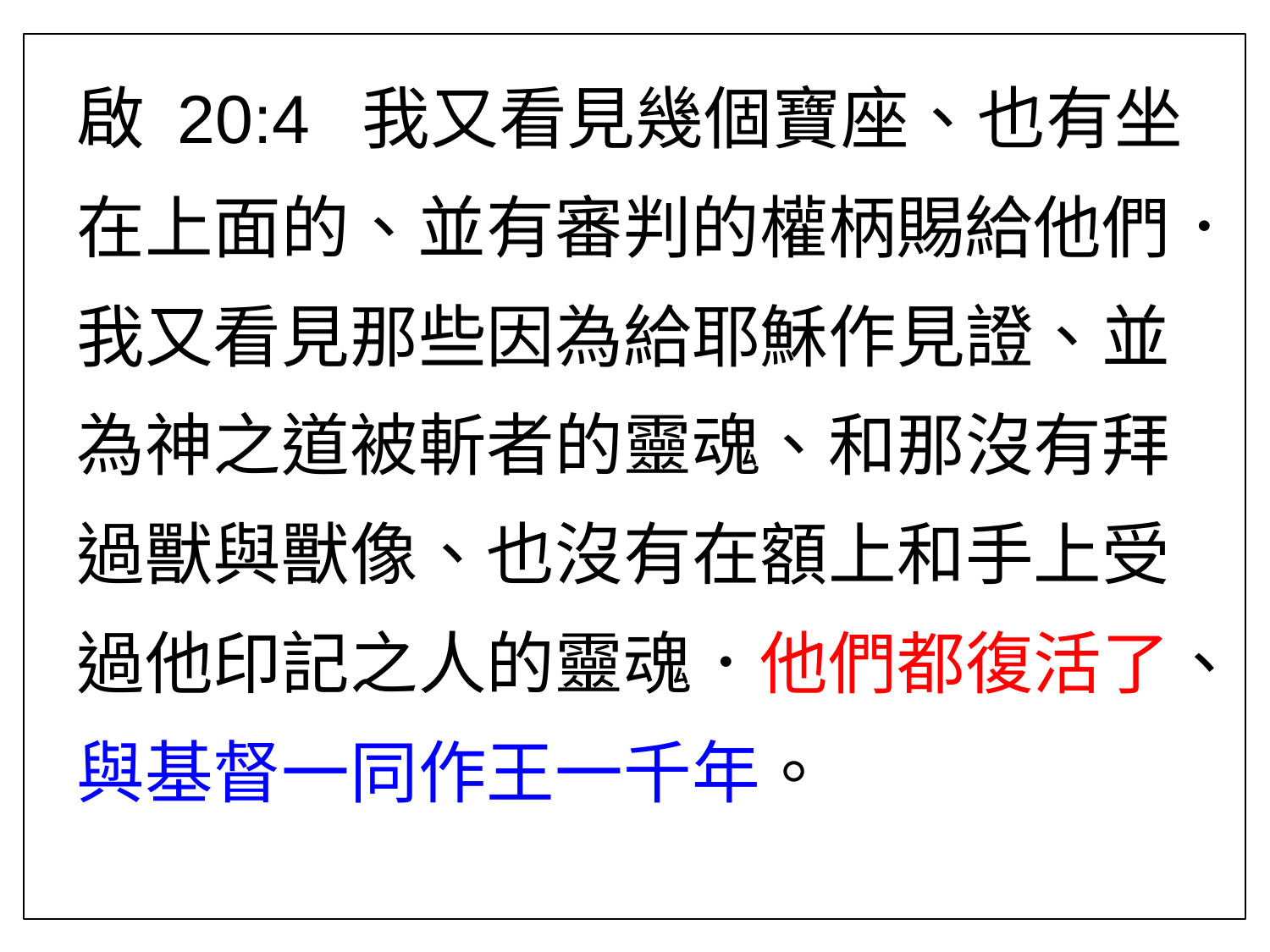

啟 20:4  我又看見幾個寶座、也有坐在上面的、並有審判的權柄賜給他們．我又看見那些因為給耶穌作見證、並為神之道被斬者的靈魂、和那沒有拜過獸與獸像、也沒有在額上和手上受過他印記之人的靈魂．他們都復活了、與基督一同作王一千年。